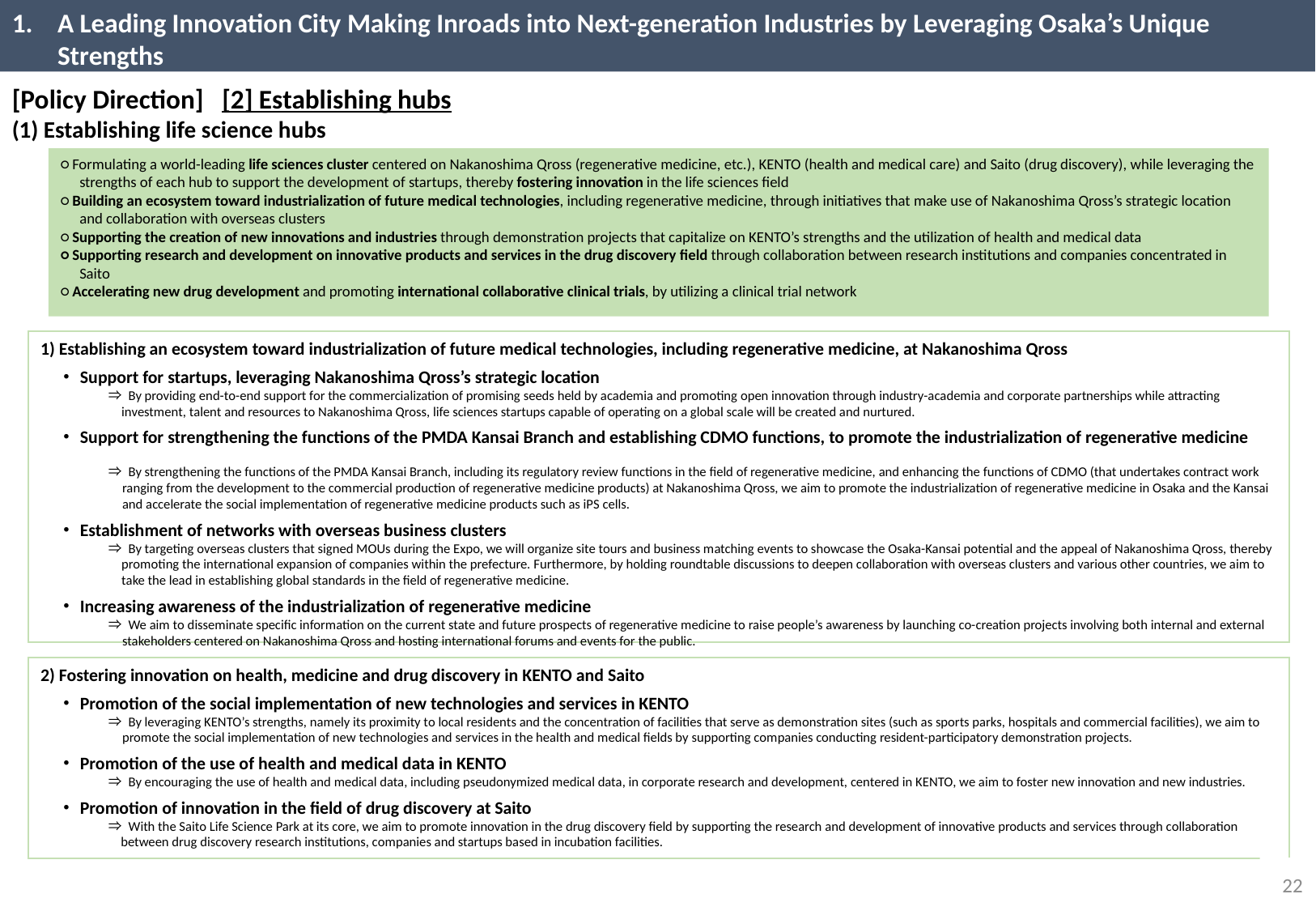

A Leading Innovation City Making Inroads into Next-generation Industries by Leveraging Osaka’s Unique Strengths
[Policy Direction]   [2] Establishing hubs
(1) Establishing life science hubs
○ Formulating a world-leading life sciences cluster centered on Nakanoshima Qross (regenerative medicine, etc.), KENTO (health and medical care) and Saito (drug discovery), while leveraging the strengths of each hub to support the development of startups, thereby fostering innovation in the life sciences field
○ Building an ecosystem toward industrialization of future medical technologies, including regenerative medicine, through initiatives that make use of Nakanoshima Qross’s strategic location and collaboration with overseas clusters
○ Supporting the creation of new innovations and industries through demonstration projects that capitalize on KENTO’s strengths and the utilization of health and medical data
○ Supporting research and development on innovative products and services in the drug discovery field through collaboration between research institutions and companies concentrated in Saito
○ Accelerating new drug development and promoting international collaborative clinical trials, by utilizing a clinical trial network
1) Establishing an ecosystem toward industrialization of future medical technologies, including regenerative medicine, at Nakanoshima Qross
　・Support for startups, leveraging Nakanoshima Qross’s strategic location
　　　　　⇒ By providing end-to-end support for the commercialization of promising seeds held by academia and promoting open innovation through industry-academia and corporate partnerships while attracting investment, talent and resources to Nakanoshima Qross, life sciences startups capable of operating on a global scale will be created and nurtured.
　・Support for strengthening the functions of the PMDA Kansai Branch and establishing CDMO functions, to promote the industrialization of regenerative medicine
　　　　　⇒ By strengthening the functions of the PMDA Kansai Branch, including its regulatory review functions in the field of regenerative medicine, and enhancing the functions of CDMO (that undertakes contract work ranging from the development to the commercial production of regenerative medicine products) at Nakanoshima Qross, we aim to promote the industrialization of regenerative medicine in Osaka and the Kansai and accelerate the social implementation of regenerative medicine products such as iPS cells.
　・Establishment of networks with overseas business clusters
　　　　　⇒ By targeting overseas clusters that signed MOUs during the Expo, we will organize site tours and business matching events to showcase the Osaka-Kansai potential and the appeal of Nakanoshima Qross, thereby promoting the international expansion of companies within the prefecture. Furthermore, by holding roundtable discussions to deepen collaboration with overseas clusters and various other countries, we aim to take the lead in establishing global standards in the field of regenerative medicine.
　・Increasing awareness of the industrialization of regenerative medicine
　　　　　⇒ We aim to disseminate specific information on the current state and future prospects of regenerative medicine to raise people’s awareness by launching co-creation projects involving both internal and external stakeholders centered on Nakanoshima Qross and hosting international forums and events for the public.
2) Fostering innovation on health, medicine and drug discovery in KENTO and Saito
　・Promotion of the social implementation of new technologies and services in KENTO
　　　　　⇒ By leveraging KENTO’s strengths, namely its proximity to local residents and the concentration of facilities that serve as demonstration sites (such as sports parks, hospitals and commercial facilities), we aim to promote the social implementation of new technologies and services in the health and medical fields by supporting companies conducting resident-participatory demonstration projects.
　・Promotion of the use of health and medical data in KENTO
　　　　　⇒ By encouraging the use of health and medical data, including pseudonymized medical data, in corporate research and development, centered in KENTO, we aim to foster new innovation and new industries.
　・Promotion of innovation in the field of drug discovery at Saito
　　　　　⇒ With the Saito Life Science Park at its core, we aim to promote innovation in the drug discovery field by supporting the research and development of innovative products and services through collaboration between drug discovery research institutions, companies and startups based in incubation facilities.
22